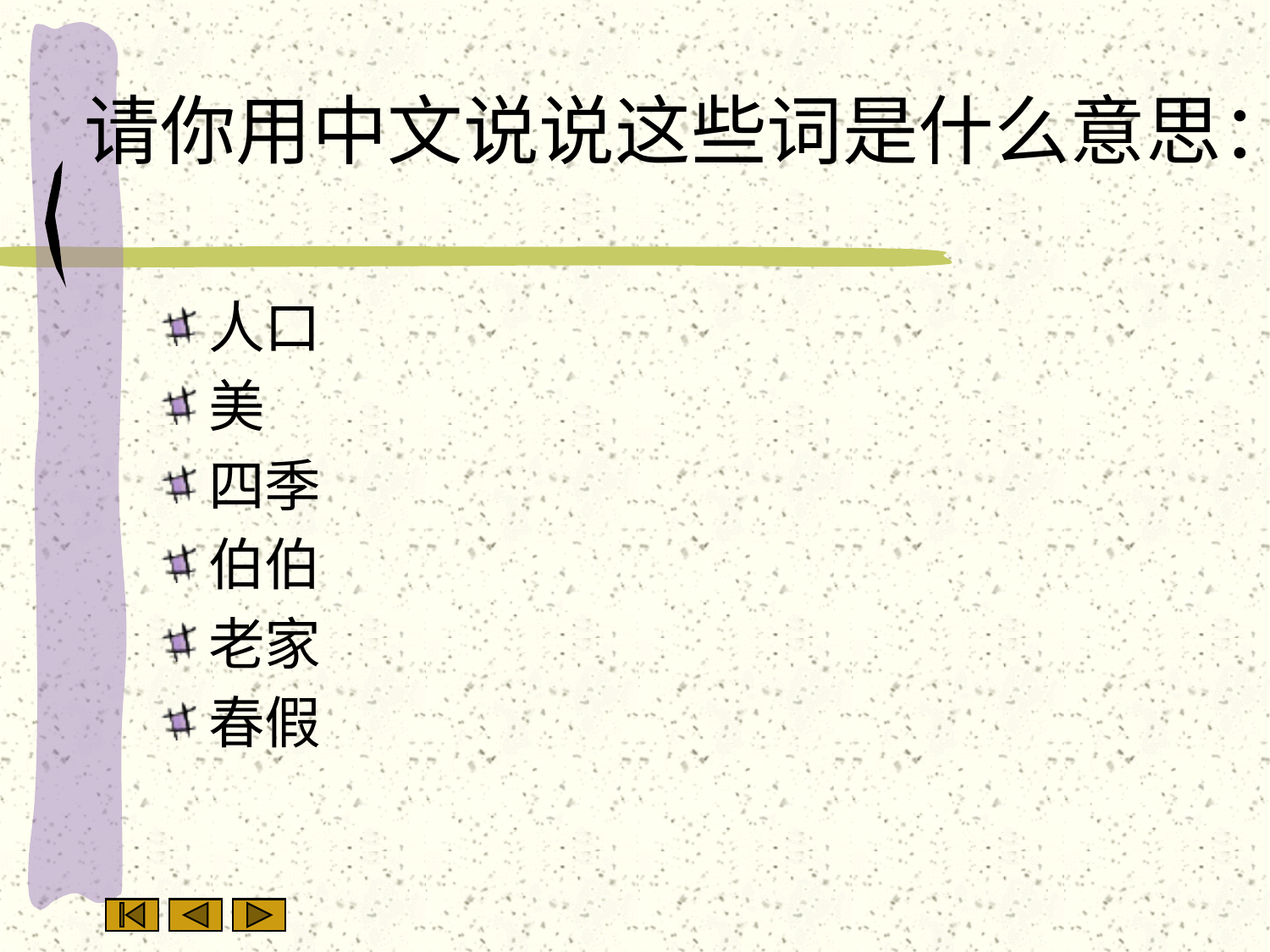

# 请你用中文说说这些词是什么意思：
人口
美
四季
伯伯
老家
春假